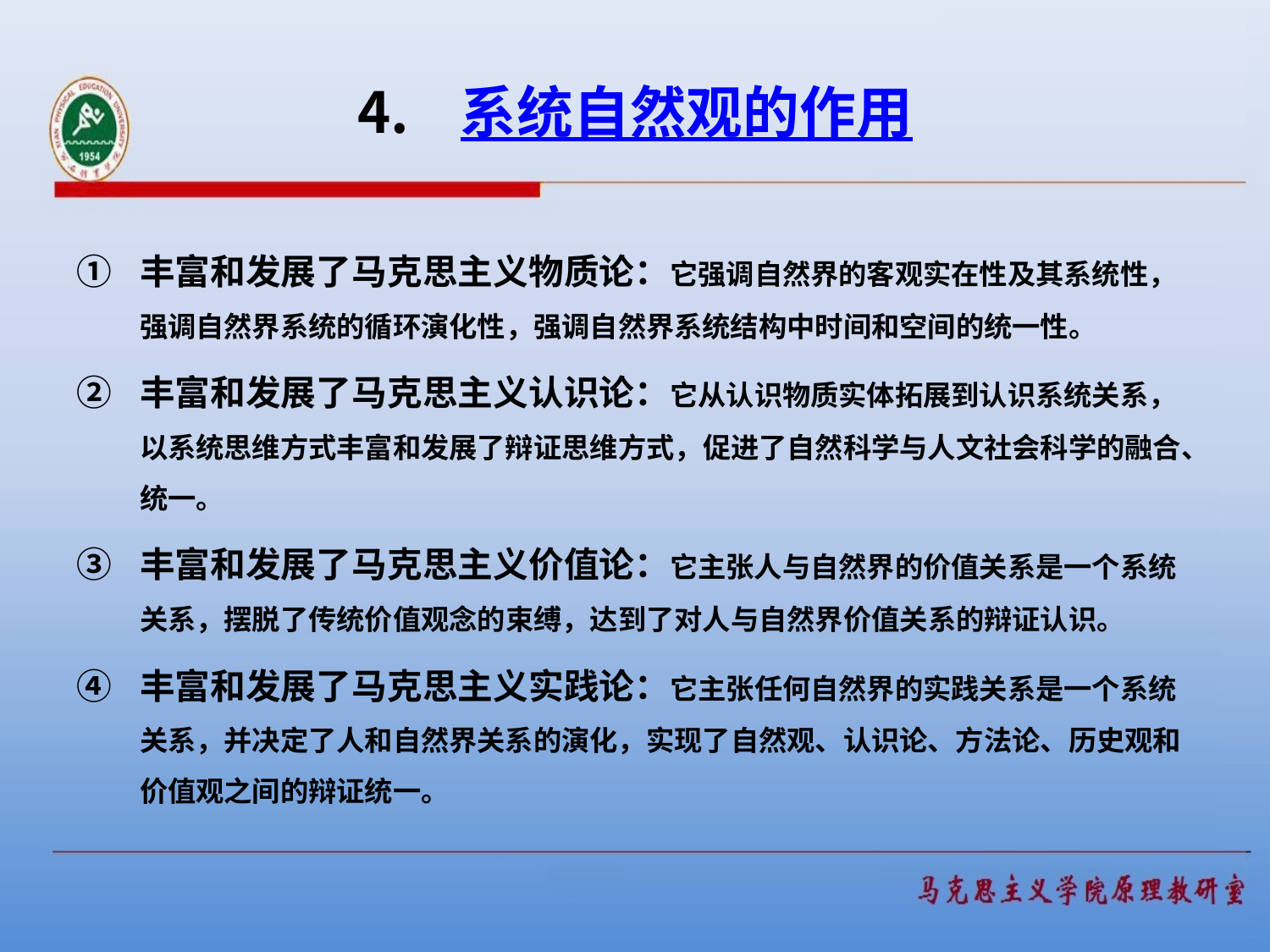

# 系统自然观的作用
丰富和发展了马克思主义物质论：它强调自然界的客观实在性及其系统性，强调自然界系统的循环演化性，强调自然界系统结构中时间和空间的统一性。
丰富和发展了马克思主义认识论：它从认识物质实体拓展到认识系统关系，以系统思维方式丰富和发展了辩证思维方式，促进了自然科学与人文社会科学的融合、统一。
丰富和发展了马克思主义价值论：它主张人与自然界的价值关系是一个系统关系，摆脱了传统价值观念的束缚，达到了对人与自然界价值关系的辩证认识。
丰富和发展了马克思主义实践论：它主张任何自然界的实践关系是一个系统关系，并决定了人和自然界关系的演化，实现了自然观、认识论、方法论、历史观和价值观之间的辩证统一。